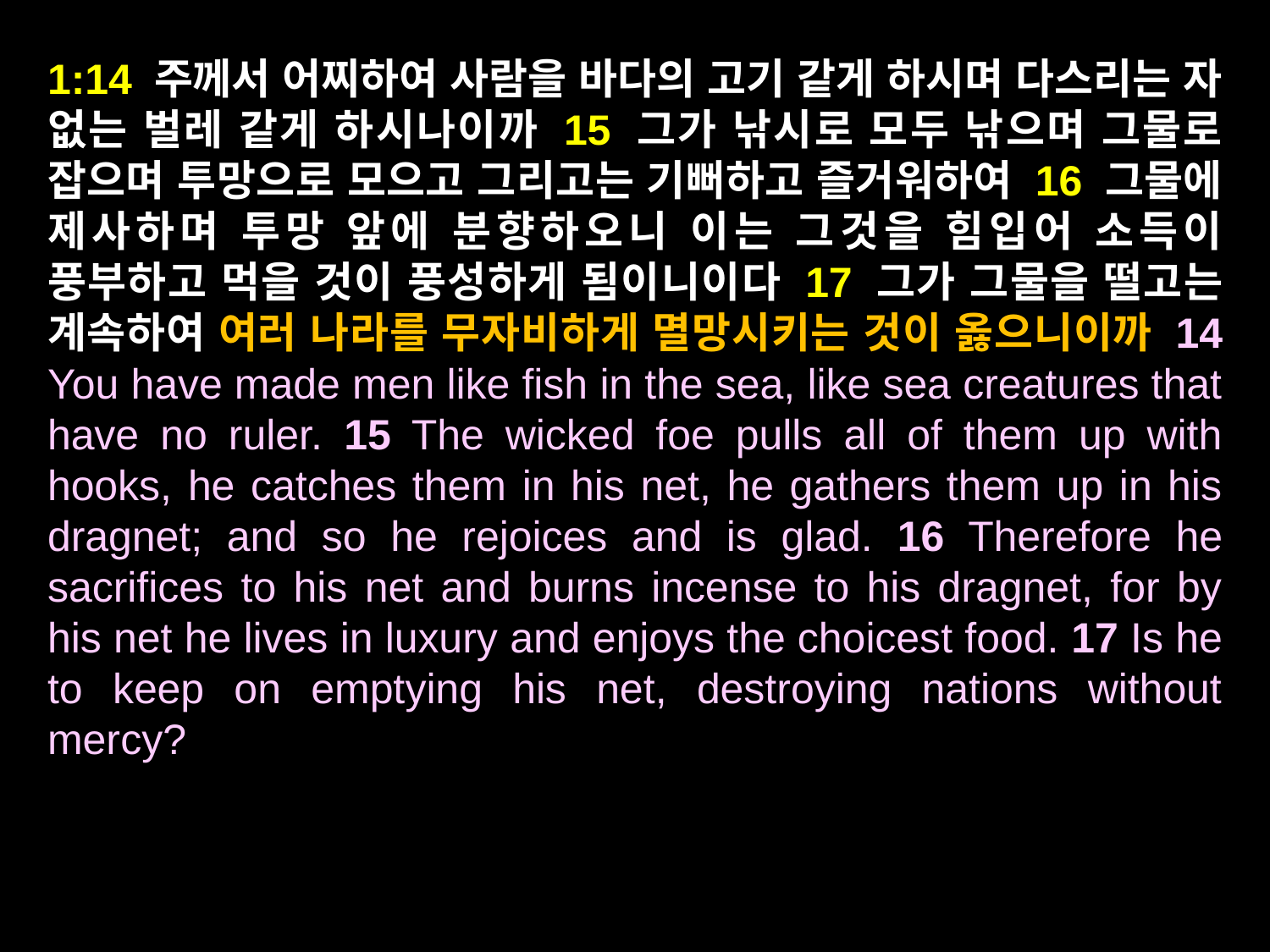

1:14 주께서 어찌하여 사람을 바다의 고기 같게 하시며 다스리는 자 없는 벌레 같게 하시나이까 15 그가 낚시로 모두 낚으며 그물로 잡으며 투망으로 모으고 그리고는 기뻐하고 즐거워하여 16 그물에 제사하며 투망 앞에 분향하오니 이는 그것을 힘입어 소득이 풍부하고 먹을 것이 풍성하게 됨이니이다 17 그가 그물을 떨고는 계속하여 여러 나라를 무자비하게 멸망시키는 것이 옳으니이까 14 You have made men like fish in the sea, like sea creatures that have no ruler. 15 The wicked foe pulls all of them up with hooks, he catches them in his net, he gathers them up in his dragnet; and so he rejoices and is glad. 16 Therefore he sacrifices to his net and burns incense to his dragnet, for by his net he lives in luxury and enjoys the choicest food. 17 Is he to keep on emptying his net, destroying nations without mercy?